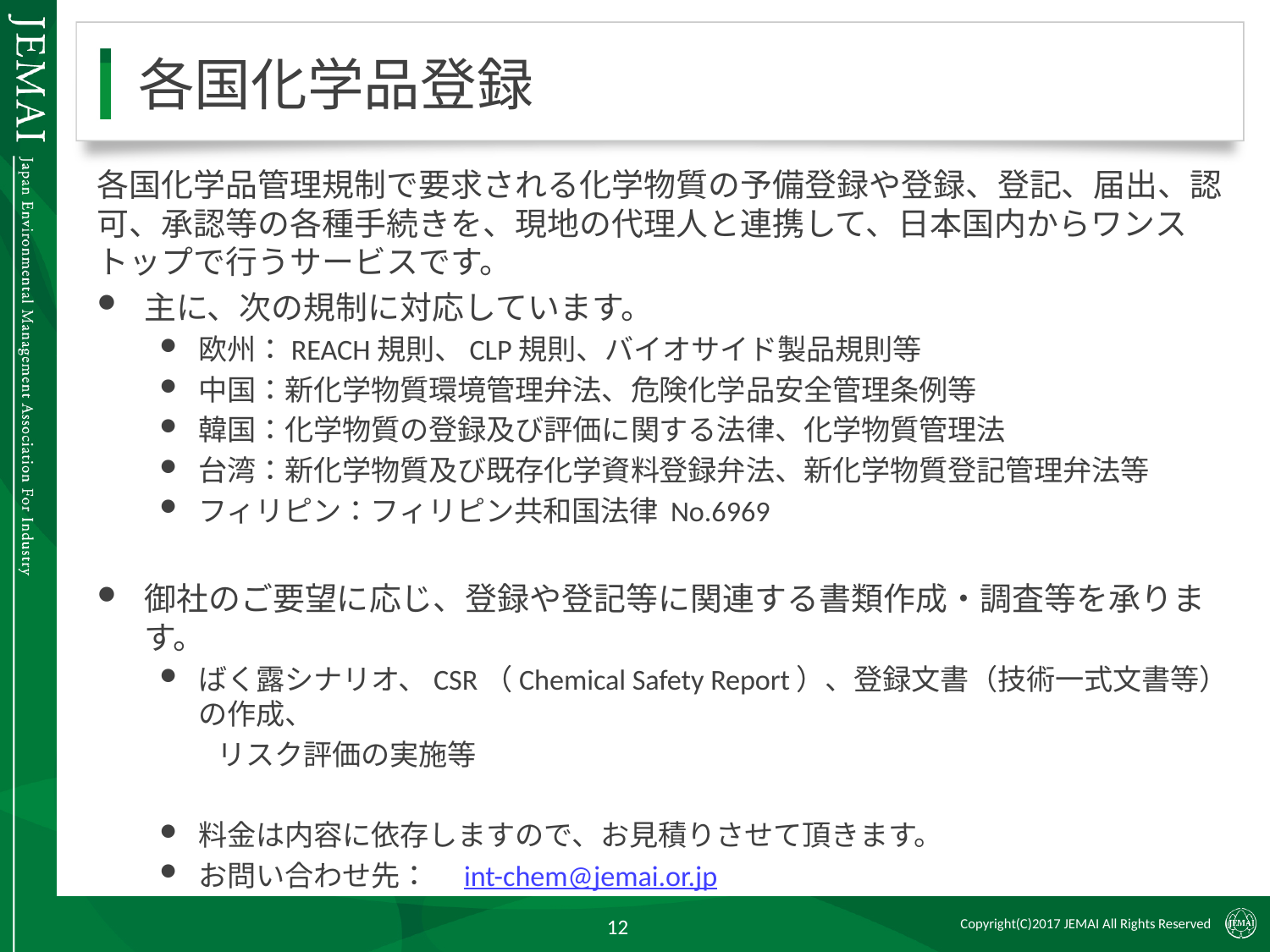

# 各国化学品登録
各国化学品管理規制で要求される化学物質の予備登録や登録、登記、届出、認可、承認等の各種手続きを、現地の代理人と連携して、日本国内からワンストップで行うサービスです。
主に、次の規制に対応しています。
欧州：REACH規則、CLP規則、バイオサイド製品規則等
中国：新化学物質環境管理弁法、危険化学品安全管理条例等
韓国：化学物質の登録及び評価に関する法律、化学物質管理法
台湾：新化学物質及び既存化学資料登録弁法、新化学物質登記管理弁法等
フィリピン：フィリピン共和国法律 No.6969

御社のご要望に応じ、登録や登記等に関連する書類作成・調査等を承ります。
ばく露シナリオ、CSR（Chemical Safety Report）、登録文書（技術一式文書等）の作成、
　　リスク評価の実施等

料金は内容に依存しますので、お見積りさせて頂きます。
お問い合わせ先：　int-chem@jemai.or.jp

12